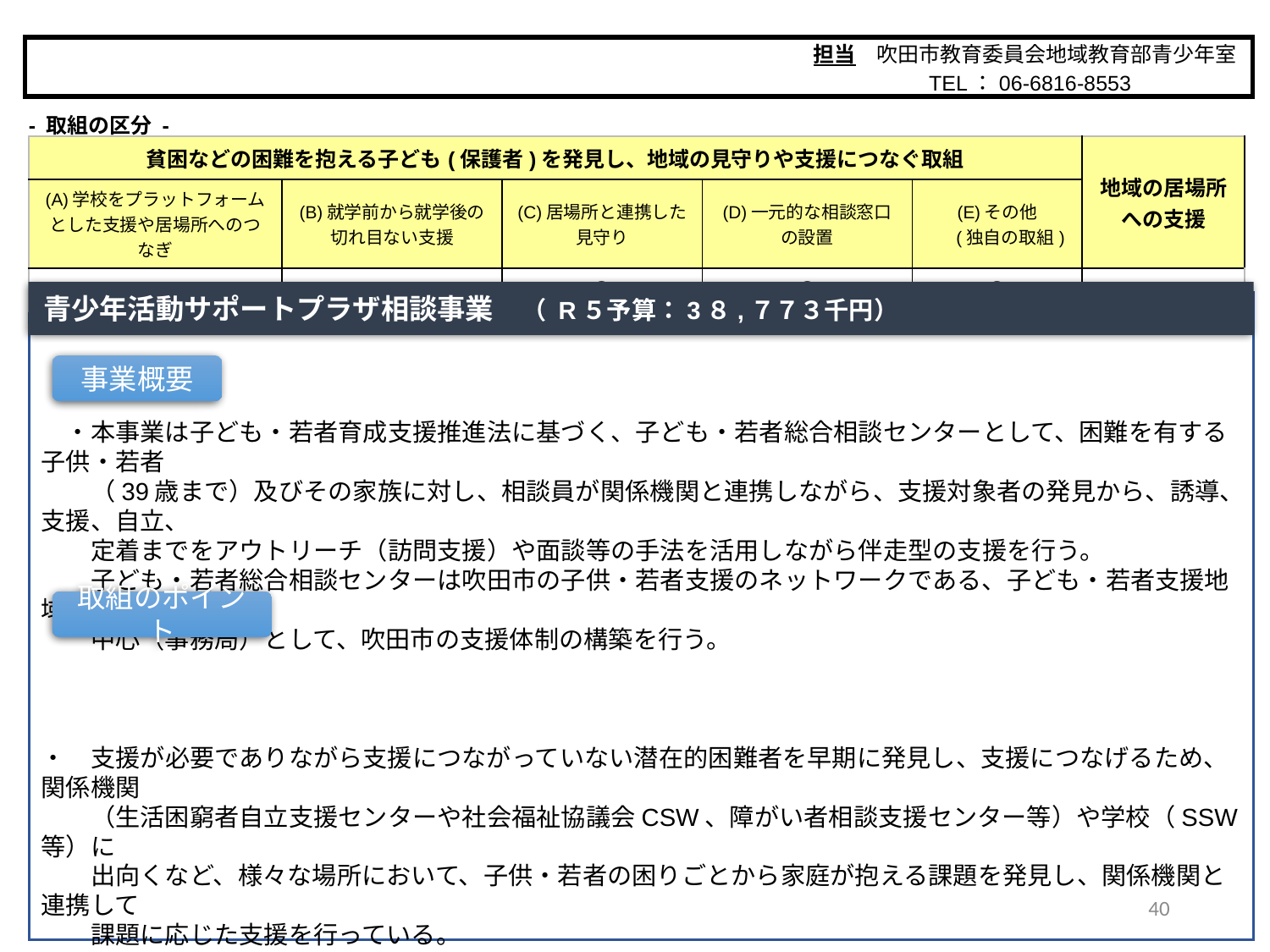

担当　吹田市教育委員会地域教育部青少年室
　　　　　 TEL：06-6816-8553

吹田市
- 取組の区分 -
| 貧困などの困難を抱える子ども(保護者)を発見し、地域の見守りや支援につなぐ取組 |  |  |  |  | 地域の居場所 への支援 |
| --- | --- | --- | --- | --- | --- |
| (A)学校をプラットフォームとした支援や居場所へのつなぎ | (B)就学前から就学後の 切れ目ない支援 | (C)居場所と連携した 見守り | (D)一元的な相談窓口 の設置 | (E)その他 　 (独自の取組) |  |
|  |  | 〇 | 〇 | 〇 |  |
青少年活動サポートプラザ相談事業　（ R５予算：3８,７７３千円）

　・本事業は子ども・若者育成支援推進法に基づく、子ども・若者総合相談センターとして、困難を有する子供・若者
　　（39歳まで）及びその家族に対し、相談員が関係機関と連携しながら、支援対象者の発見から、誘導、支援、自立、
　　定着までをアウトリーチ（訪問支援）や面談等の手法を活用しながら伴走型の支援を行う。
　　子ども・若者総合相談センターは吹田市の子供・若者支援のネットワークである、子ども・若者支援地域協議会の
　　中心（事務局）として、吹田市の支援体制の構築を行う。

・　支援が必要でありながら支援につながっていない潜在的困難者を早期に発見し、支援につなげるため、関係機関
　　（生活困窮者自立支援センターや社会福祉協議会CSW、障がい者相談支援センター等）や学校（SSW等）に
　　出向くなど、様々な場所において、子供・若者の困りごとから家庭が抱える課題を発見し、関係機関と連携して
　　課題に応じた支援を行っている。
　・複雑化・複合化した課題に対応するため、子ども・若者支援マップ（支援の一覧の冊子）を作成するとともに、
　　日頃から関係機関と気軽に相談できる関係を築くことで、支援対象者だけでなく、支援者も一人にしないチームでの
　　支援体制を構築している。
　・青少年施設（青少年活動サポートプラザ）の中に設置されている相談機関として、施設に勉強や遊びに来ている
　　子供・若者の中で悩みを抱えている子を発見した場合は、積極的に声をかけ相談につないでいる。

事業概要
取組のポイント
40